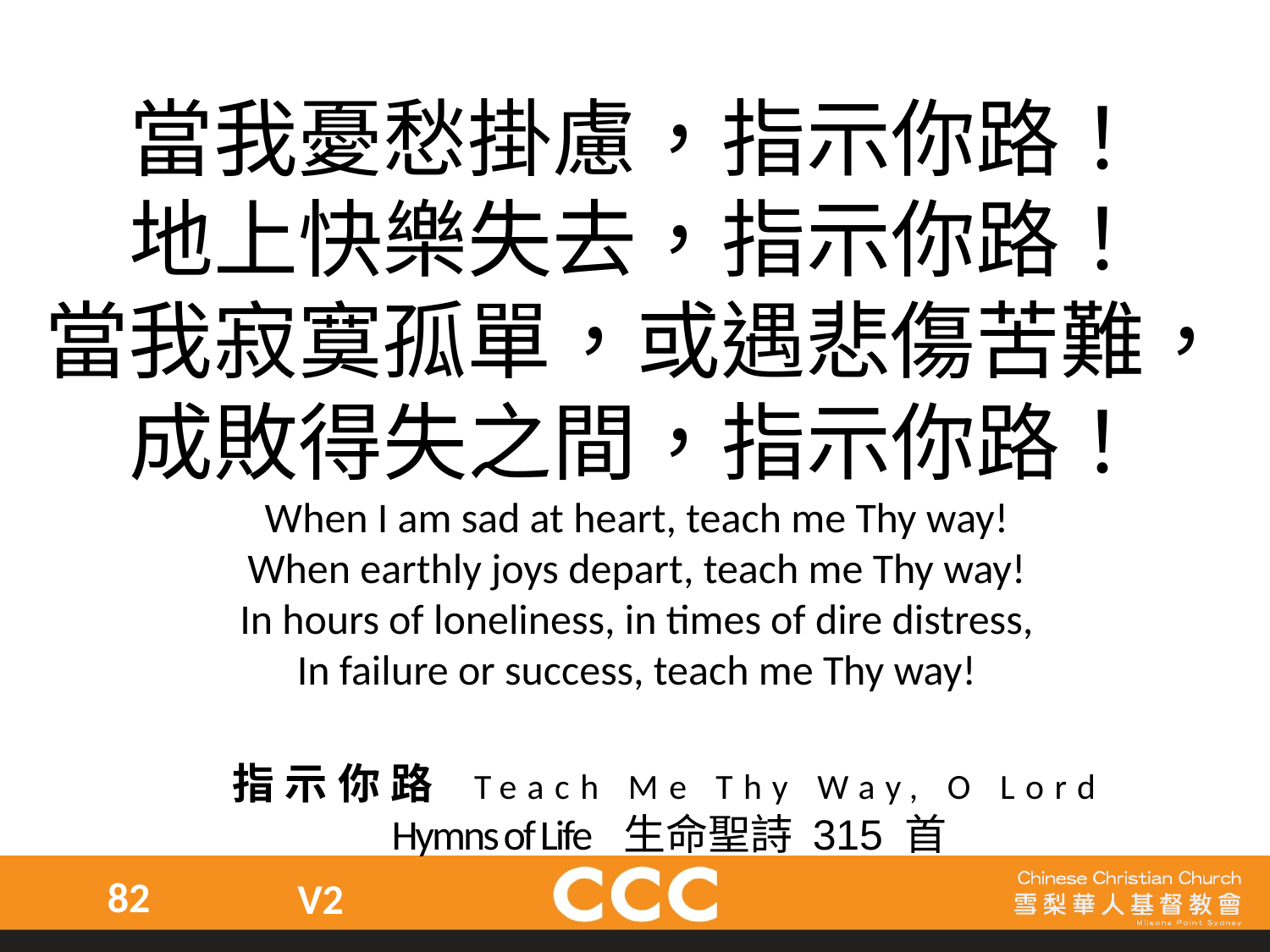

當我憂愁掛慮，指示你路！
地上快樂失去，指示你路！
當我寂寞孤單，或遇悲傷苦難，成敗得失之間，指示你路！
When I am sad at heart, teach me Thy way!
When earthly joys depart, teach me Thy way!
In hours of loneliness, in times of dire distress,
In failure or success, teach me Thy way!
指示你路 Teach Me Thy Way, O Lord Hymns of Life   生命聖詩 315 首
82
V2